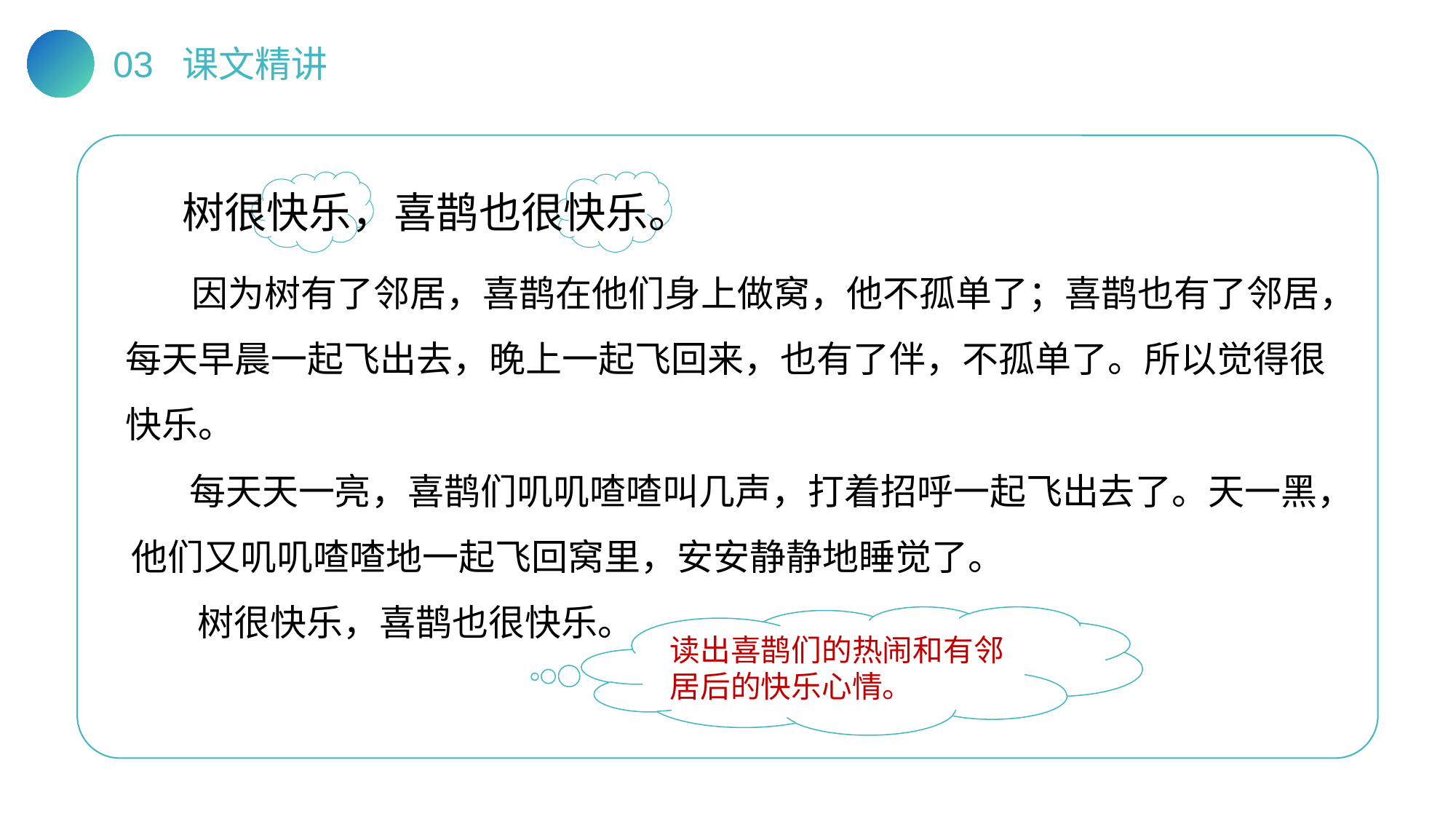

03  课文精讲

树很快乐，喜鹊也很快乐。
       因为树有了邻居，喜鹊在他们身上做窝，他不孤单了；喜鹊也有了邻居，每天早晨一起飞出去，晚上一起飞回来，也有了伴，不孤单了。所以觉得很快乐。
      每天天一亮，喜鹊们叽叽喳喳叫几声，打着招呼一起飞出去了。天一黑，他们又叽叽喳喳地一起飞回窝里，安安静静地睡觉了。
       树很快乐，喜鹊也很快乐。
读出喜鹊们的热闹和有邻居后的快乐心情。